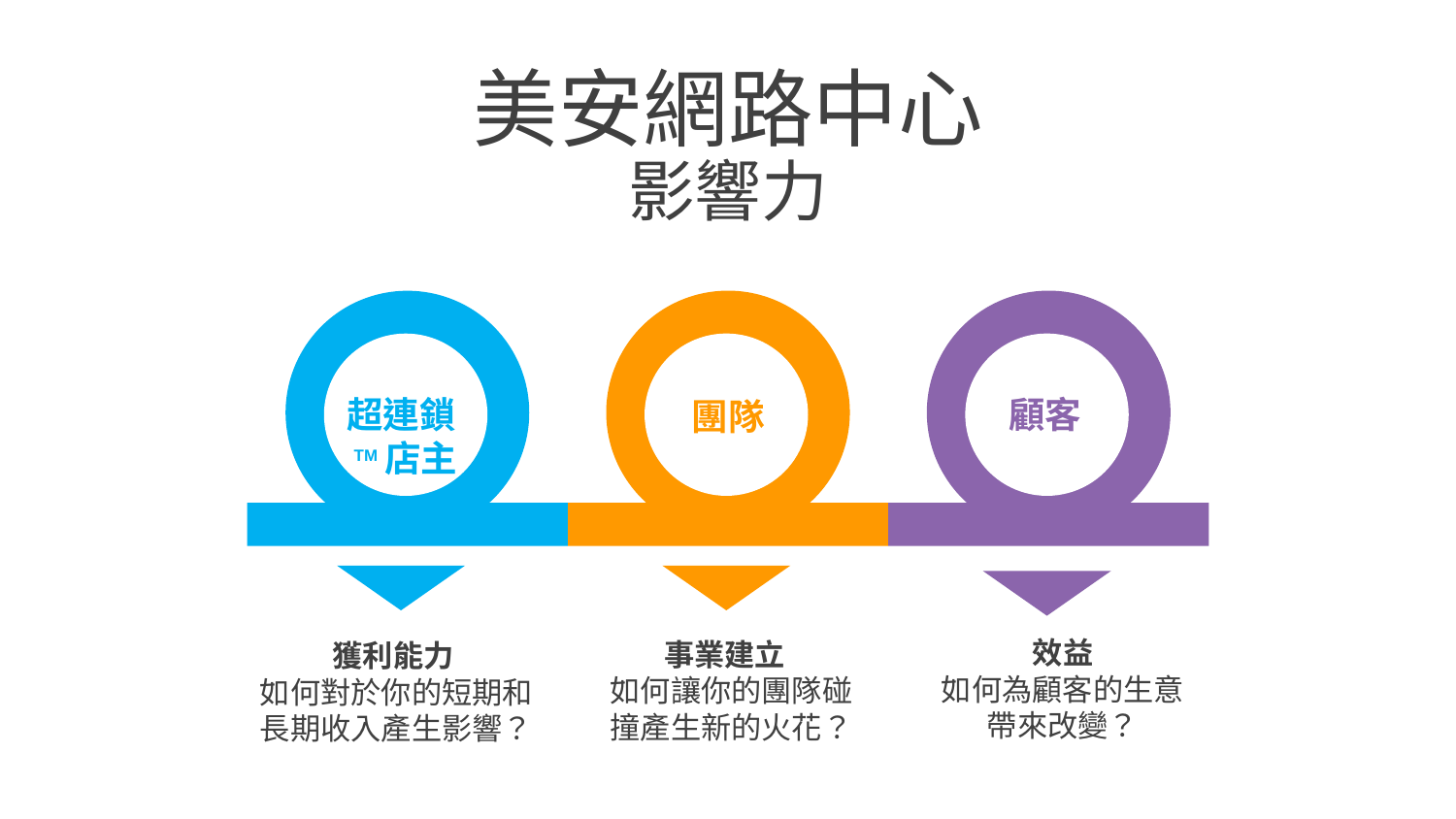

美安網路中心
影響力

超連鎖TM店主
顧客
團隊
效益
如何為顧客的生意帶來改變？

事業建立
如何讓你的團隊碰撞產生新的火花？

獲利能力
如何對於你的短期和長期收入產生影響？